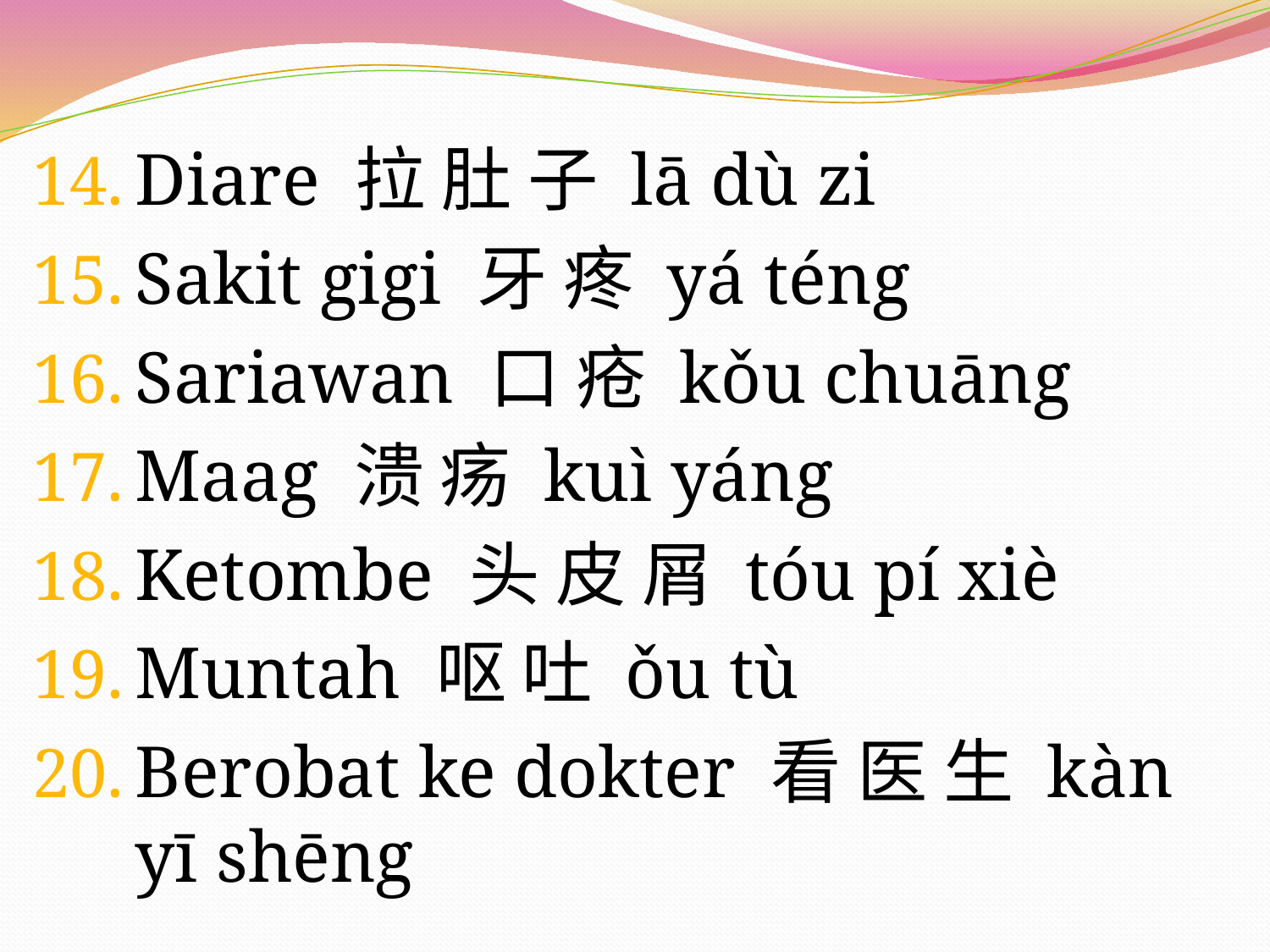

Diare 拉 肚 子 lā dù zi
Sakit gigi 牙 疼 yá téng
Sariawan 口 疮 kǒu chuāng
Maag 溃 疡 kuì yáng
Ketombe 头 皮 屑 tóu pí xiè
Muntah 呕 吐 ǒu tù
Berobat ke dokter 看 医 生 kàn yī shēng